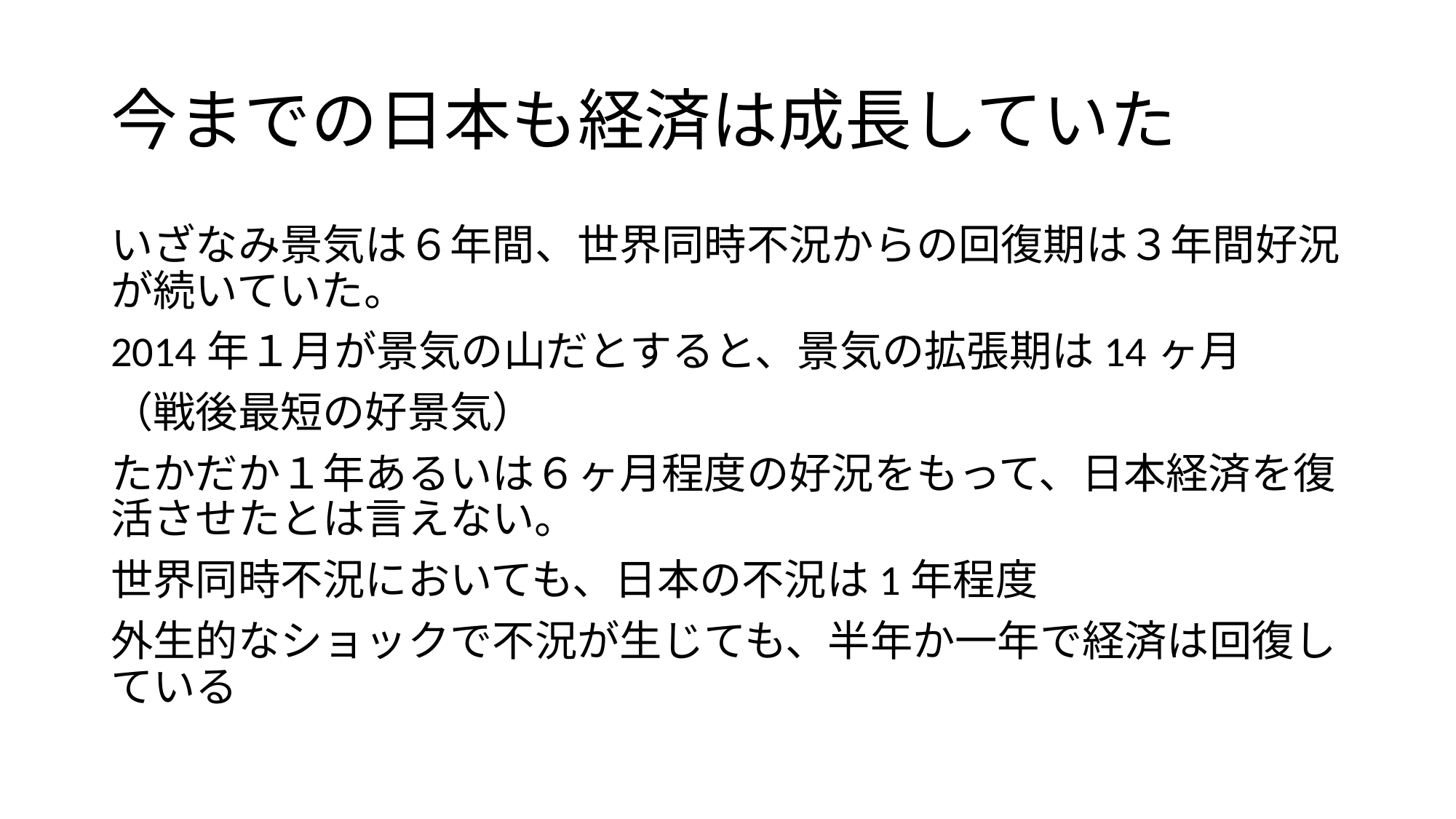

# 今までの日本も経済は成長していた
いざなみ景気は６年間、世界同時不況からの回復期は３年間好況が続いていた。
2014年１月が景気の山だとすると、景気の拡張期は14ヶ月
（戦後最短の好景気）
たかだか１年あるいは６ヶ月程度の好況をもって、日本経済を復活させたとは言えない。
世界同時不況においても、日本の不況は1年程度
外生的なショックで不況が生じても、半年か一年で経済は回復している